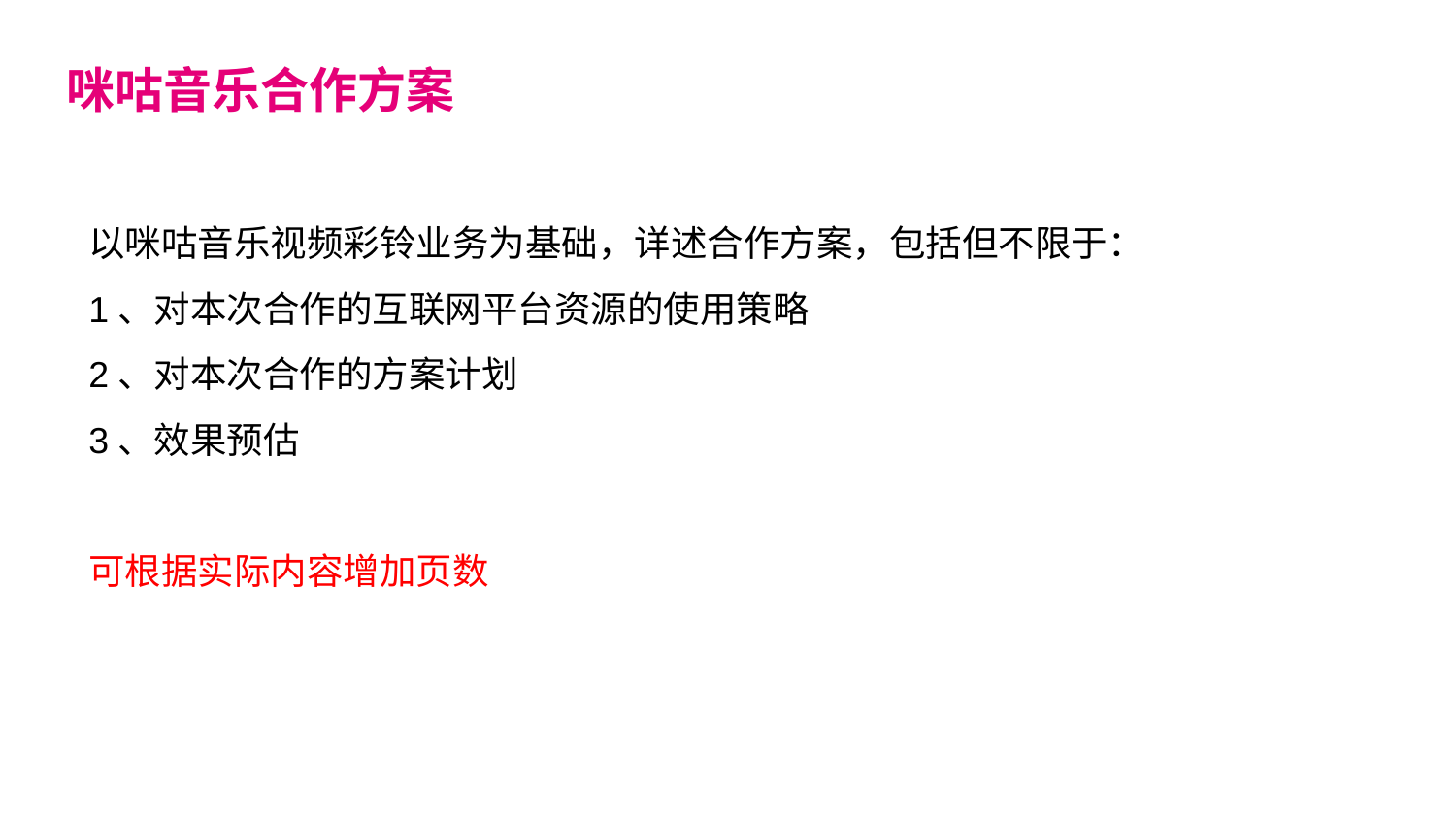

咪咕音乐合作方案
以咪咕音乐视频彩铃业务为基础，详述合作方案，包括但不限于：
1、对本次合作的互联网平台资源的使用策略
2、对本次合作的方案计划
3、效果预估

可根据实际内容增加页数
16